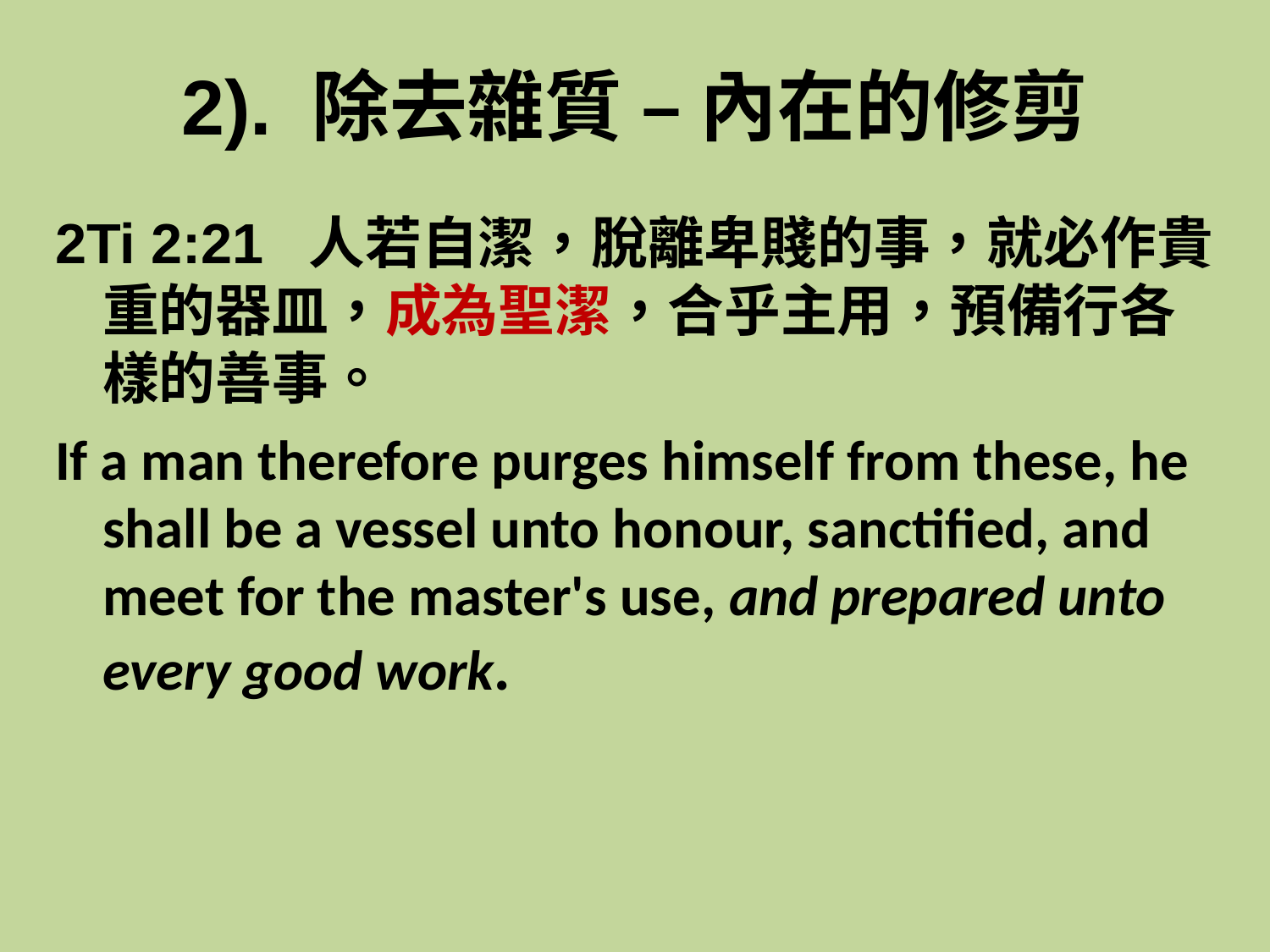

# 2). 除去雜質 – 內在的修剪
2Ti 2:21  人若自潔，脫離卑賤的事，就必作貴重的器皿，成為聖潔，合乎主用，預備行各樣的善事。
If a man therefore purges himself from these, he shall be a vessel unto honour, sanctified, and meet for the master's use, and prepared unto every good work.